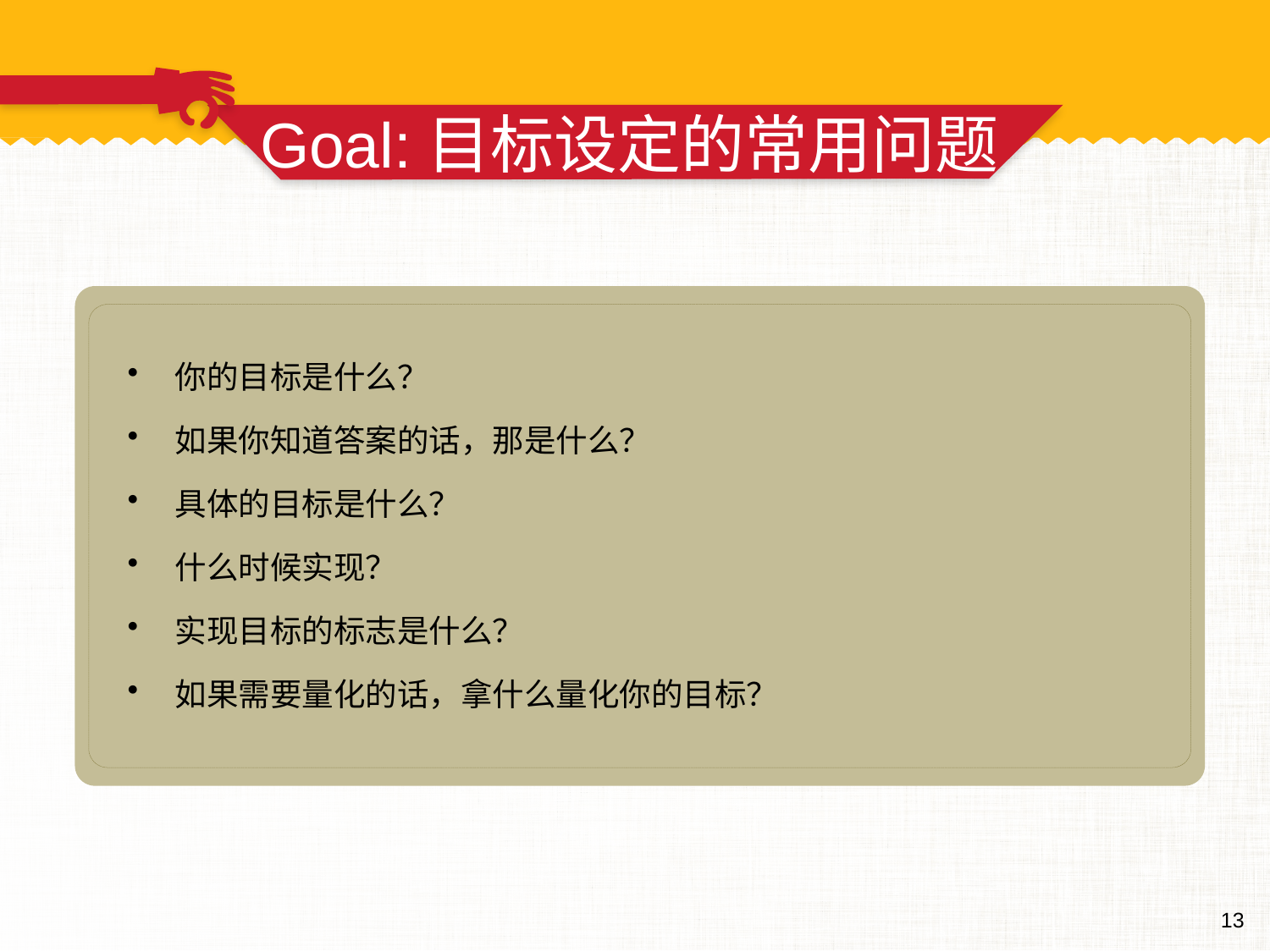

# Goal:目标设定的常用问题

你的目标是什么？
如果你知道答案的话，那是什么？
具体的目标是什么？
什么时候实现？
实现目标的标志是什么？
如果需要量化的话，拿什么量化你的目标？